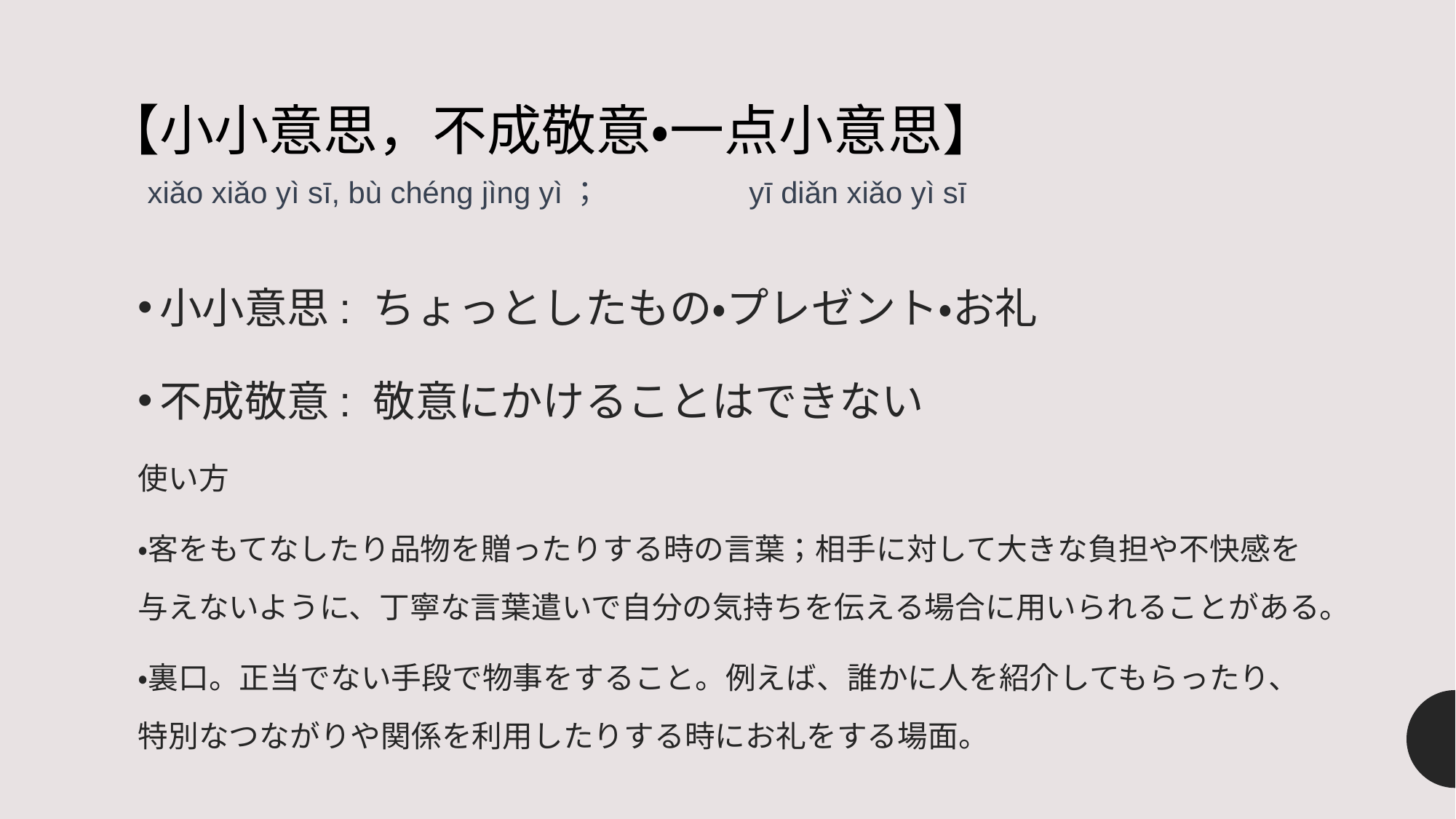

【小小意思，不成敬意・一点小意思】
xiǎo xiǎo yì sī, bù chéng jìng yì；                     yī diǎn xiǎo yì sī
小小意思: ちょっとしたもの・プレゼント・お礼
不成敬意: 敬意にかけることはできない
使い方
・客をもてなしたり品物を贈ったりする時の言葉；相手に対して大きな負担や不快感を与えないように、丁寧な言葉遣いで自分の気持ちを伝える場合に用いられることがある。
・裏口。正当でない手段で物事をすること。例えば、誰かに人を紹介してもらったり、特別なつながりや関係を利用したりする時にお礼をする場面。